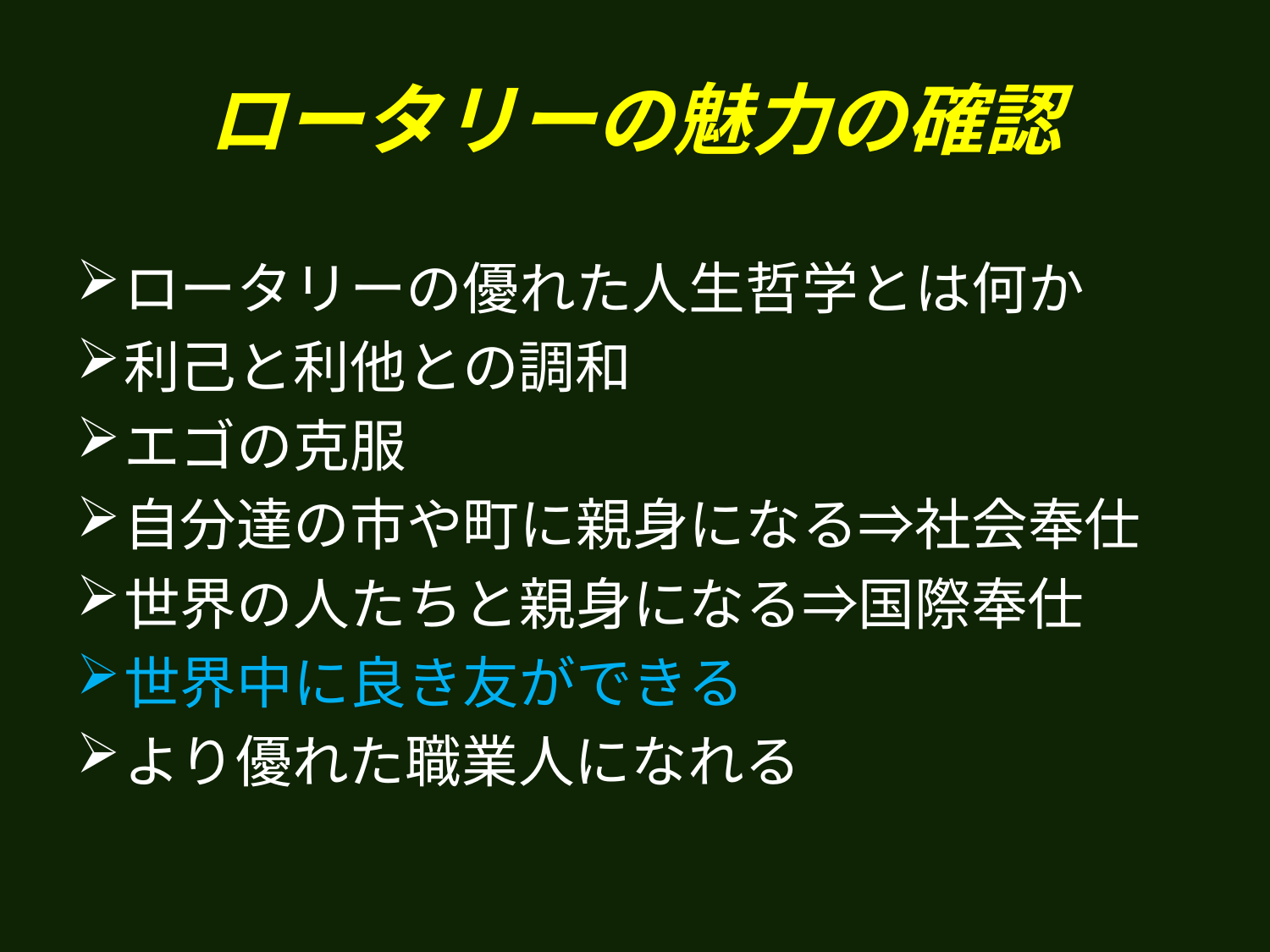

# ロータリーの魅力の確認
ロータリーの優れた人生哲学とは何か
利己と利他との調和
エゴの克服
自分達の市や町に親身になる⇒社会奉仕
世界の人たちと親身になる⇒国際奉仕
世界中に良き友ができる
より優れた職業人になれる